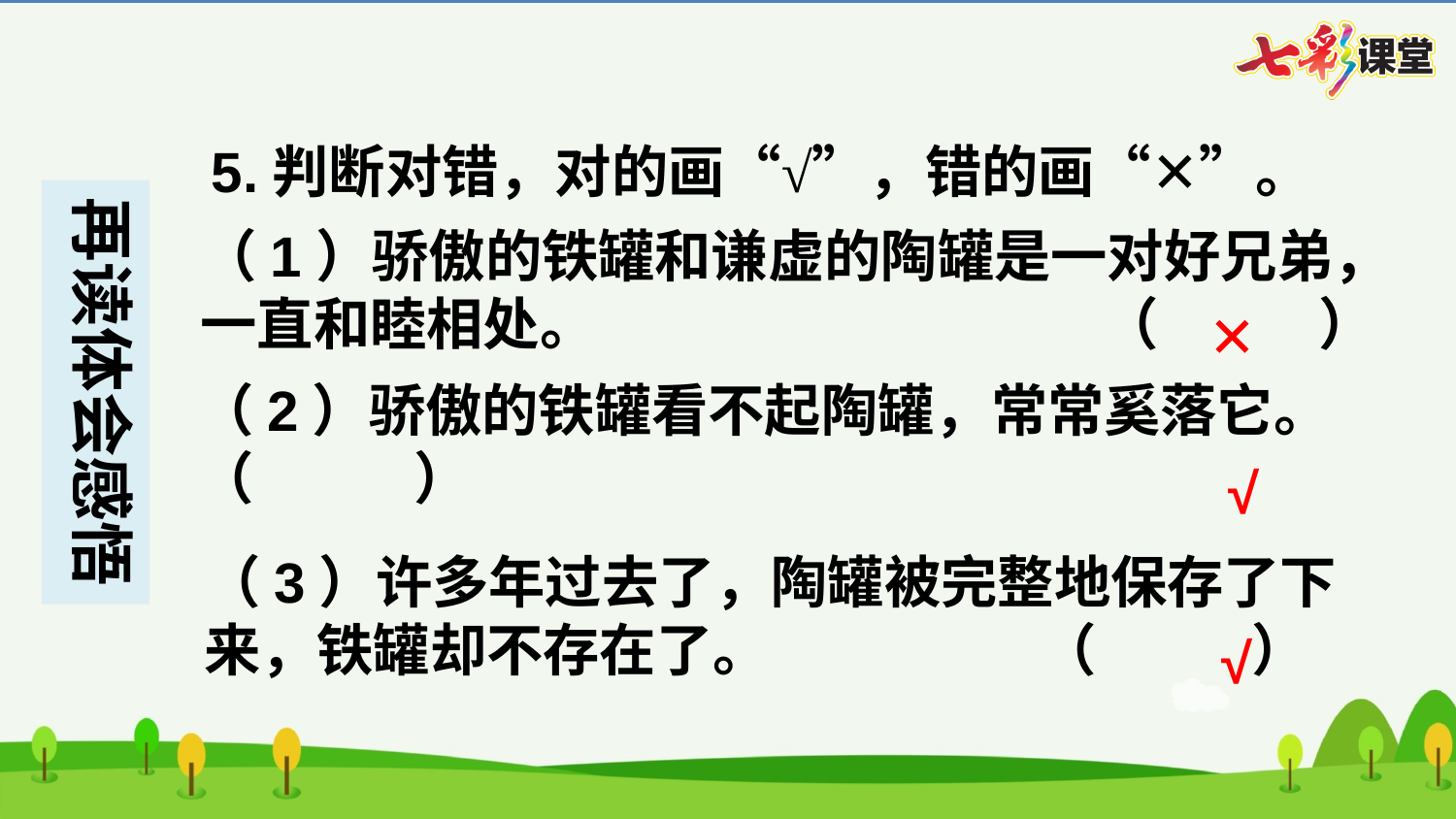

5.判断对错，对的画“√”，错的画“✕”。
（1）骄傲的铁罐和谦虚的陶罐是一对好兄弟，一直和睦相处。	 （　✕　）
✕
（2）骄傲的铁罐看不起陶罐，常常奚落它。	 （　✕　）
√
（3）许多年过去了，陶罐被完整地保存了下来，铁罐却不存在了。                     （　√　）
√